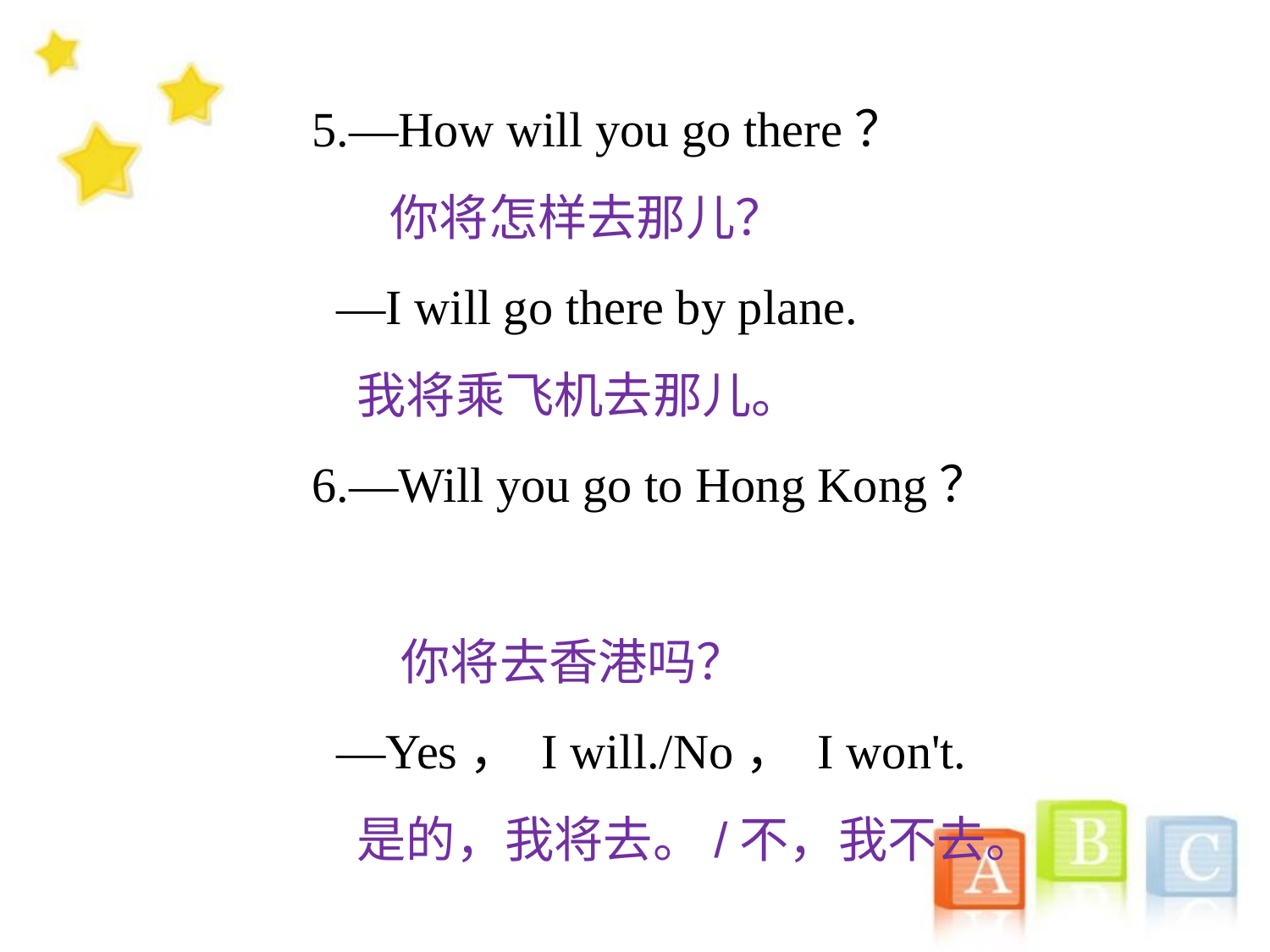

5.—How will you go there？
      你将怎样去那儿？
  —I will go there by plane.
   我将乘飞机去那儿。
6.—Will you go to Hong Kong？
       你将去香港吗？
  —Yes， I will./No， I won't.
   是的，我将去。/不，我不去。